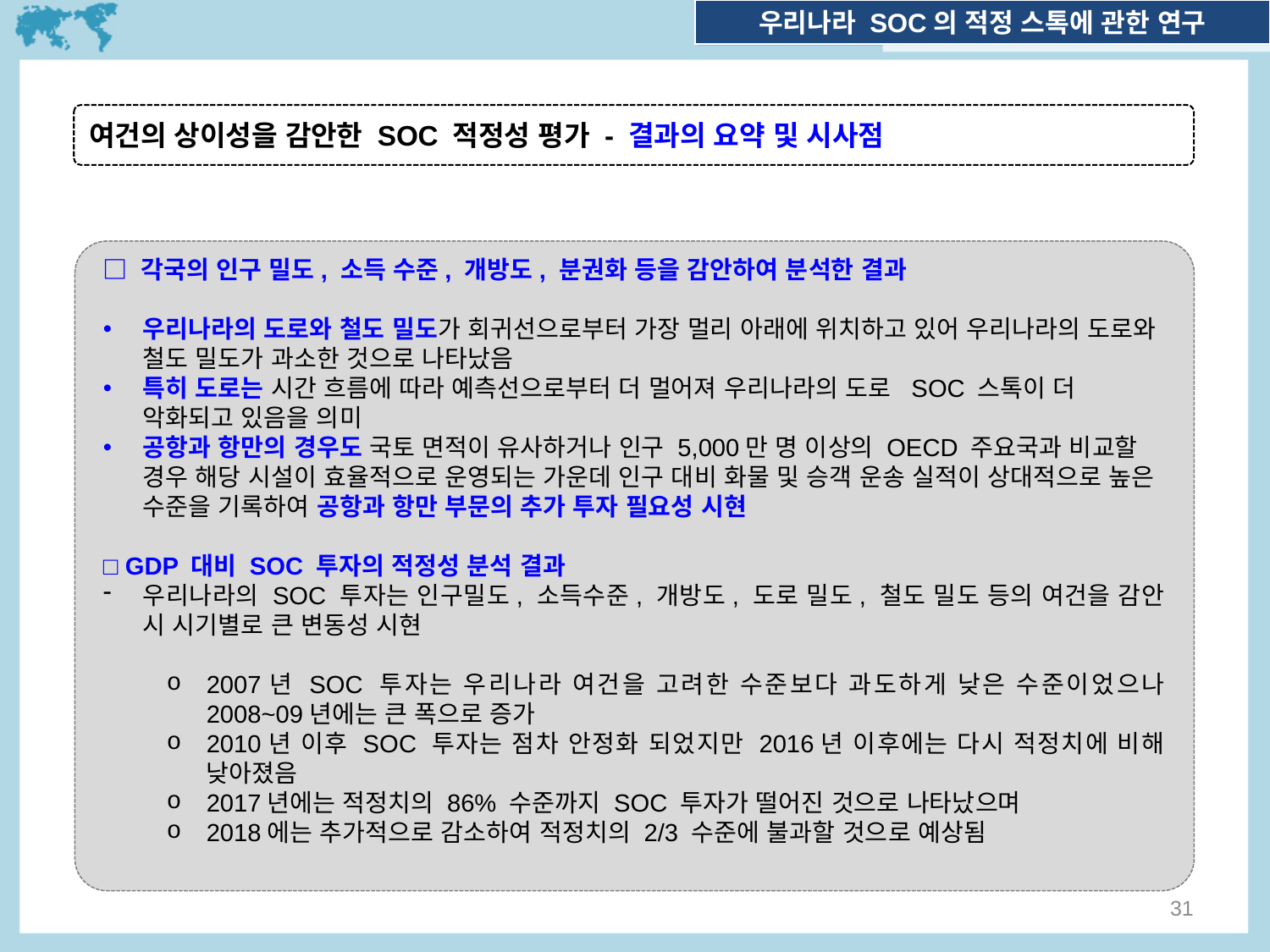

여건의 상이성을 감안한 SOC 적정성 평가 - 결과의 요약 및 시사점

□ 각국의 인구 밀도, 소득 수준, 개방도, 분권화 등을 감안하여 분석한 결과

우리나라의 도로와 철도 밀도가 회귀선으로부터 가장 멀리 아래에 위치하고 있어 우리나라의 도로와 철도 밀도가 과소한 것으로 나타났음
특히 도로는 시간 흐름에 따라 예측선으로부터 더 멀어져 우리나라의 도로  SOC 스톡이 더 악화되고 있음을 의미
공항과 항만의 경우도 국토 면적이 유사하거나 인구 5,000만 명 이상의 OECD 주요국과 비교할 경우 해당 시설이 효율적으로 운영되는 가운데 인구 대비 화물 및 승객 운송 실적이 상대적으로 높은 수준을 기록하여 공항과 항만 부문의 추가 투자 필요성 시현

□ GDP 대비 SOC 투자의 적정성 분석 결과
우리나라의 SOC 투자는 인구밀도, 소득수준, 개방도, 도로 밀도, 철도 밀도 등의 여건을 감안 시 시기별로 큰 변동성 시현

2007년 SOC 투자는 우리나라 여건을 고려한 수준보다 과도하게 낮은 수준이었으나 2008~09년에는 큰 폭으로 증가
2010년 이후 SOC 투자는 점차 안정화 되었지만 2016년 이후에는 다시 적정치에 비해 낮아졌음
2017년에는 적정치의 86% 수준까지 SOC 투자가 떨어진 것으로 나타났으며
2018에는 추가적으로 감소하여 적정치의 2/3 수준에 불과할 것으로 예상됨

31